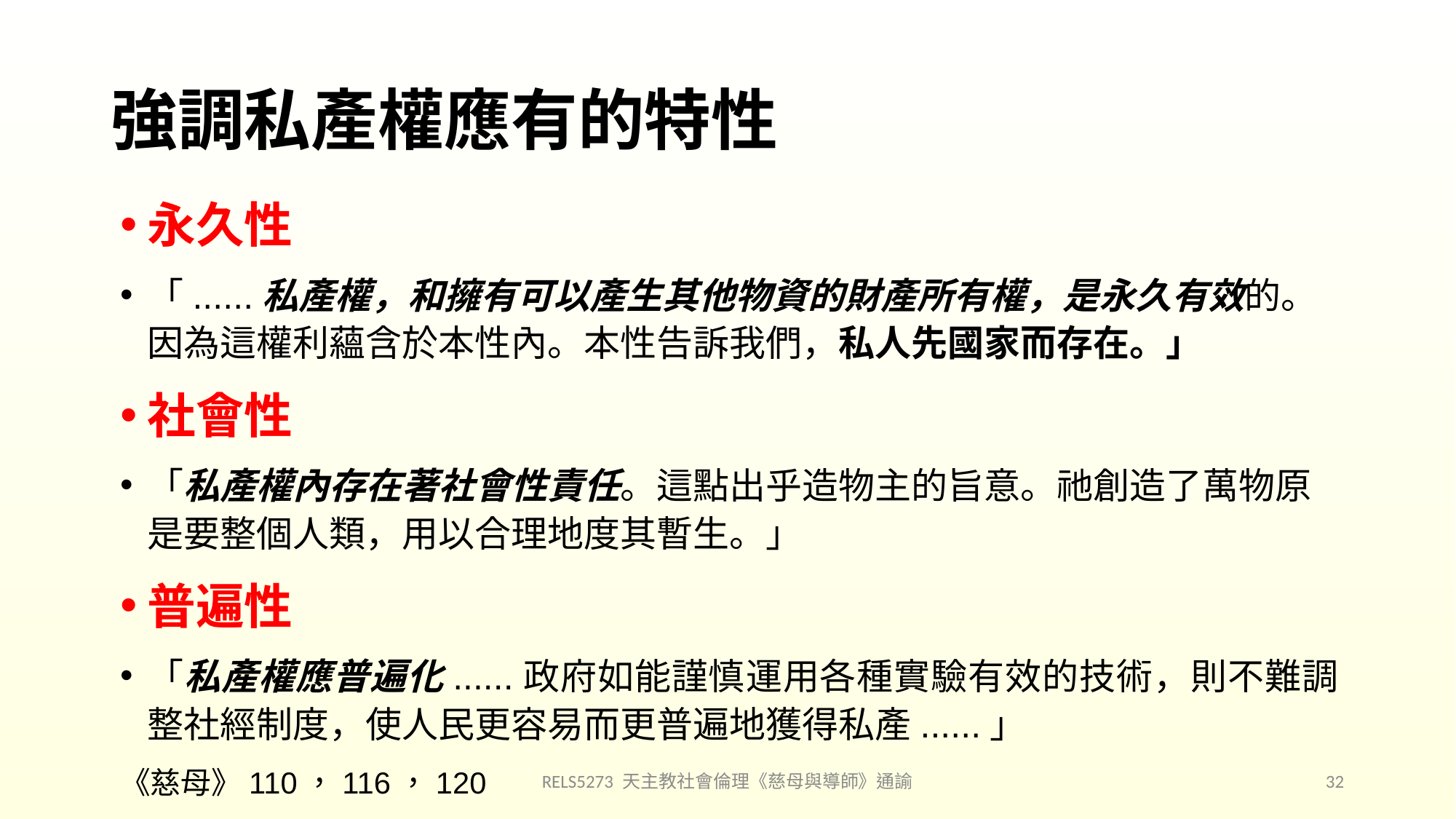

# 強調私產權應有的特性
永久性
「......私產權，和擁有可以產生其他物資的財產所有權，是永久有效的。因為這權利蘊含於本性內。本性告訴我們，私人先國家而存在。」
社會性
「私產權內存在著社會性責任。這點出乎造物主的旨意。祂創造了萬物原是要整個人類，用以合理地度其暫生。」
普遍性
「私產權應普遍化......政府如能謹慎運用各種實驗有效的技術，則不難調整社經制度，使人民更容易而更普遍地獲得私產......」
《慈母》110，116，120
RELS5273 天主教社會倫理《慈母與導師》通諭
32